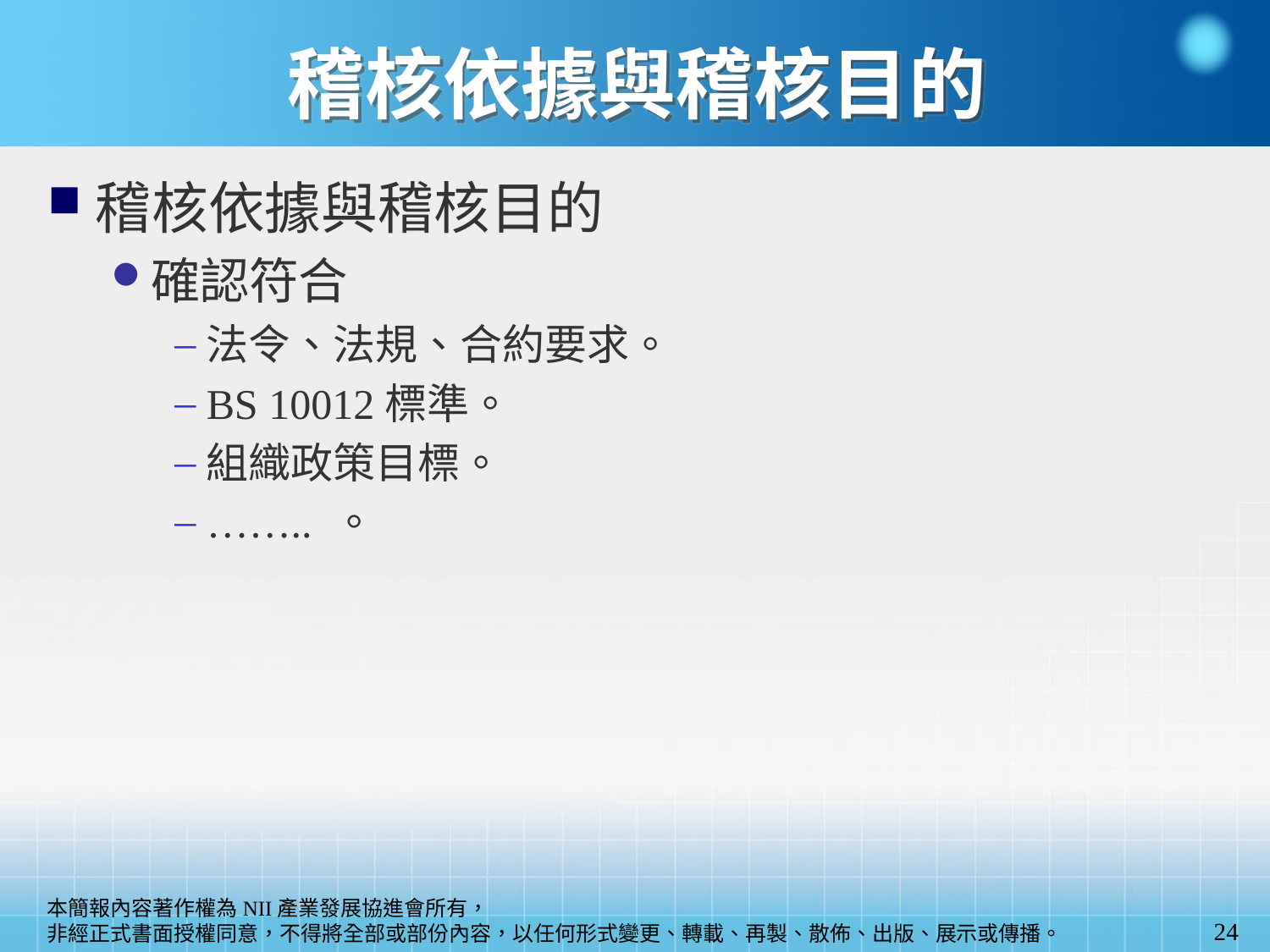

# 稽核依據與稽核目的
稽核依據與稽核目的
確認符合
法令、法規、合約要求。
BS 10012標準。
組織政策目標。
…….. 。

24